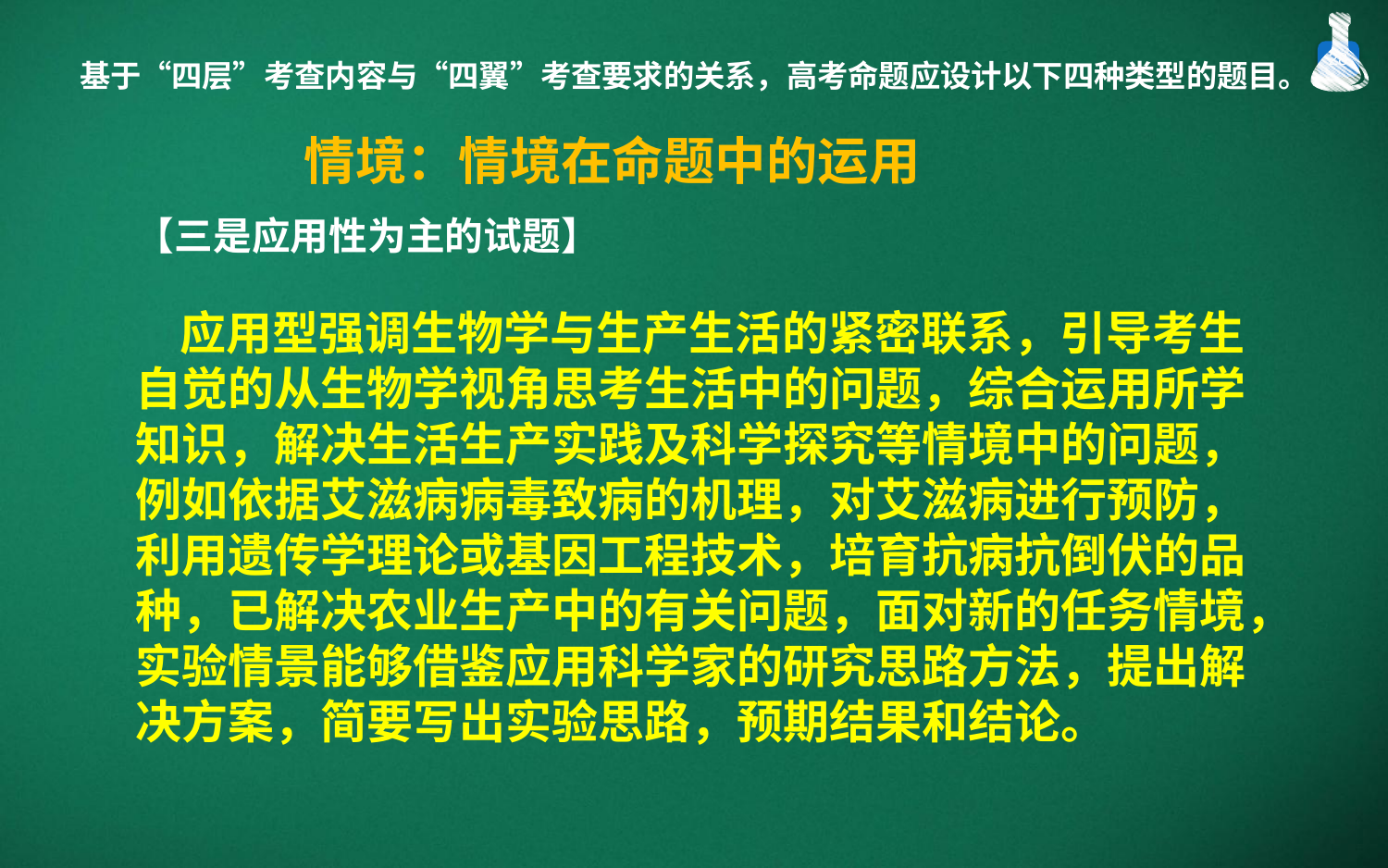

基于“四层”考查内容与“四翼”考查要求的关系，高考命题应设计以下四种类型的题目。
情境：情境在命题中的运用
【三是应用性为主的试题】

    应用型强调生物学与生产生活的紧密联系，引导考生自觉的从生物学视角思考生活中的问题，综合运用所学知识，解决生活生产实践及科学探究等情境中的问题，例如依据艾滋病病毒致病的机理，对艾滋病进行预防，利用遗传学理论或基因工程技术，培育抗病抗倒伏的品种，已解决农业生产中的有关问题，面对新的任务情境，实验情景能够借鉴应用科学家的研究思路方法，提出解决方案，简要写出实验思路，预期结果和结论。
28